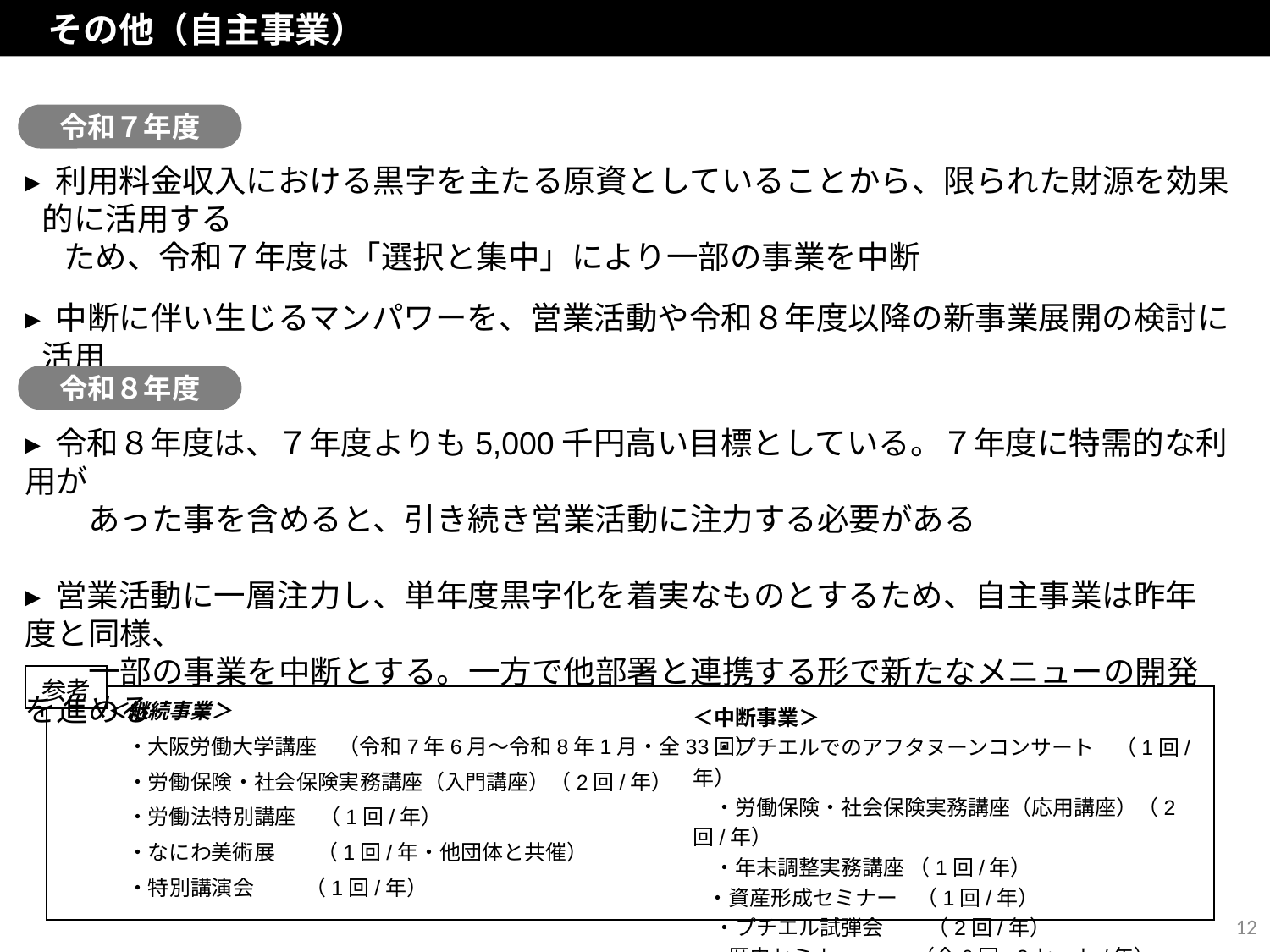

その他（自主事業）

令和７年度

▸ 利用料金収入における黒字を主たる原資としていることから、限られた財源を効果的に活用する
　 ため、令和７年度は「選択と集中」により一部の事業を中断

▸ 中断に伴い生じるマンパワーを、営業活動や令和８年度以降の新事業展開の検討に活用
令和８年度
▸ 令和８年度は、７年度よりも5,000千円高い目標としている。７年度に特需的な利用が
　　あった事を含めると、引き続き営業活動に注力する必要がある

▸ 営業活動に一層注力し、単年度黒字化を着実なものとするため、自主事業は昨年度と同様、
　　一部の事業を中断とする。一方で他部署と連携する形で新たなメニューの開発を進める
＜継続事業＞
　・大阪労働大学講座　（令和7年6月～令和8年1月・全33回）
　・労働保険・社会保険実務講座（入門講座）（2回/年）
　・労働法特別講座     （1回/年）
　・なにわ美術展         （1回/年・他団体と共催）
　・特別講演会           （1回/年）

参考

＜中断事業＞
　・プチエルでのアフタヌーンコンサート　（1回/年）
　・労働保険・社会保険実務講座（応用講座）（2回/年）
　・年末調整実務講座 （1回/年）
  ・資産形成セミナー    （1回/年）
　・プチエル試弾会　     （2回/年）
  ・歴史セミナー　        （全6回×2セット/年）

12